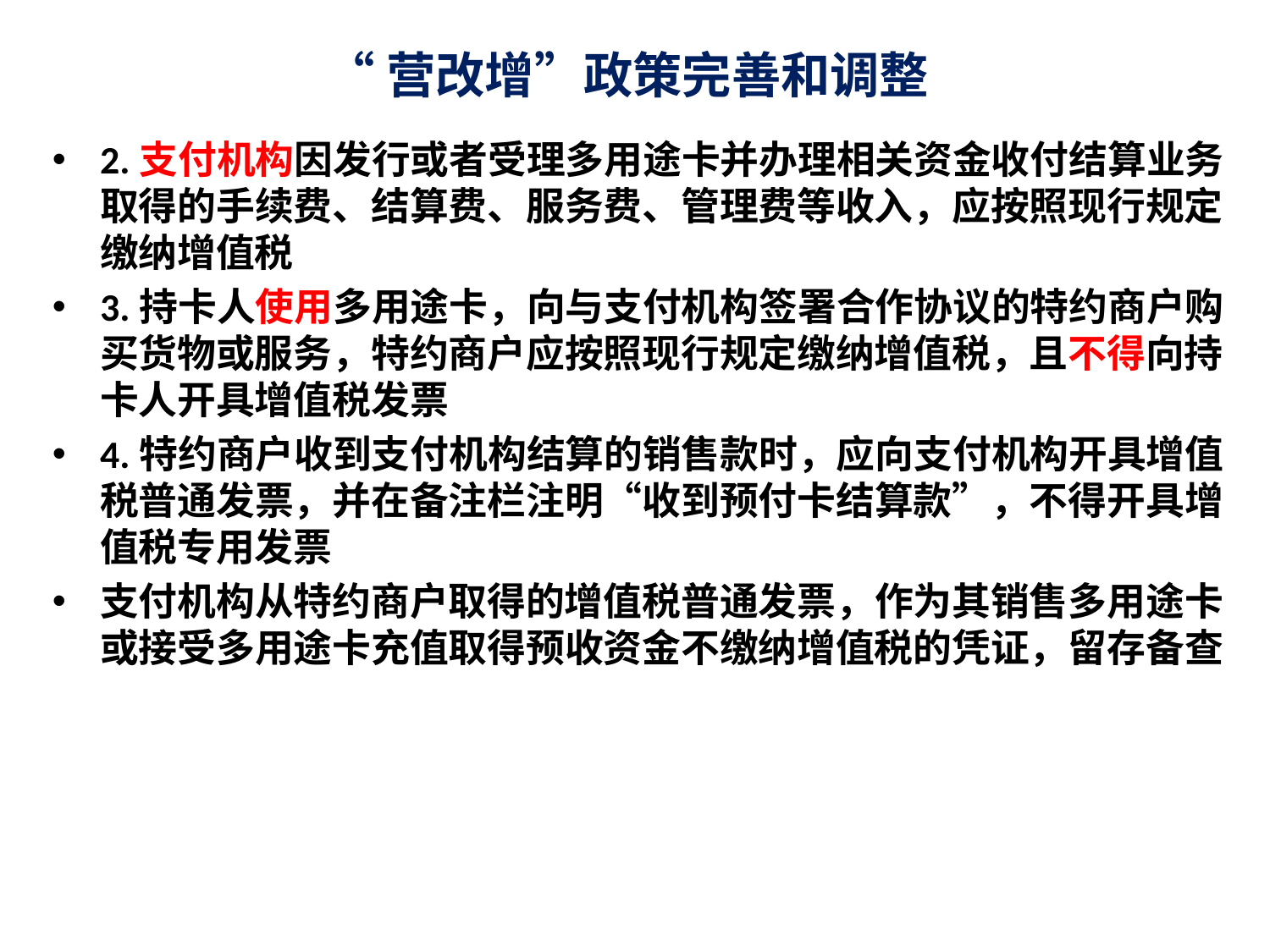

# “营改增”政策完善和调整
2.支付机构因发行或者受理多用途卡并办理相关资金收付结算业务取得的手续费、结算费、服务费、管理费等收入，应按照现行规定缴纳增值税
3.持卡人使用多用途卡，向与支付机构签署合作协议的特约商户购买货物或服务，特约商户应按照现行规定缴纳增值税，且不得向持卡人开具增值税发票
4.特约商户收到支付机构结算的销售款时，应向支付机构开具增值税普通发票，并在备注栏注明“收到预付卡结算款”，不得开具增值税专用发票
支付机构从特约商户取得的增值税普通发票，作为其销售多用途卡或接受多用途卡充值取得预收资金不缴纳增值税的凭证，留存备查